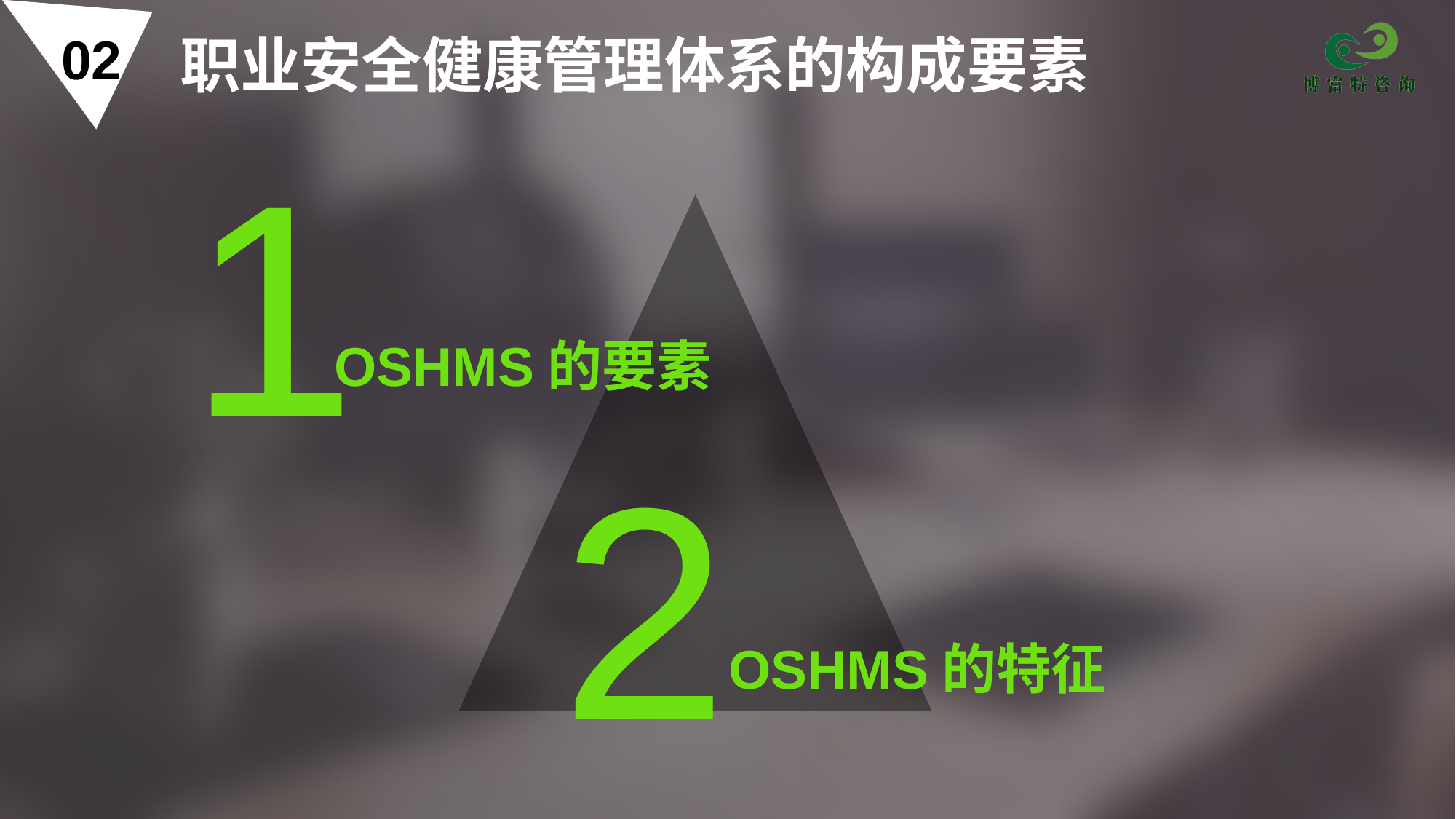

02
# 职业安全健康管理体系的构成要素
1

OSHMS的要素
2
OSHMS的特征